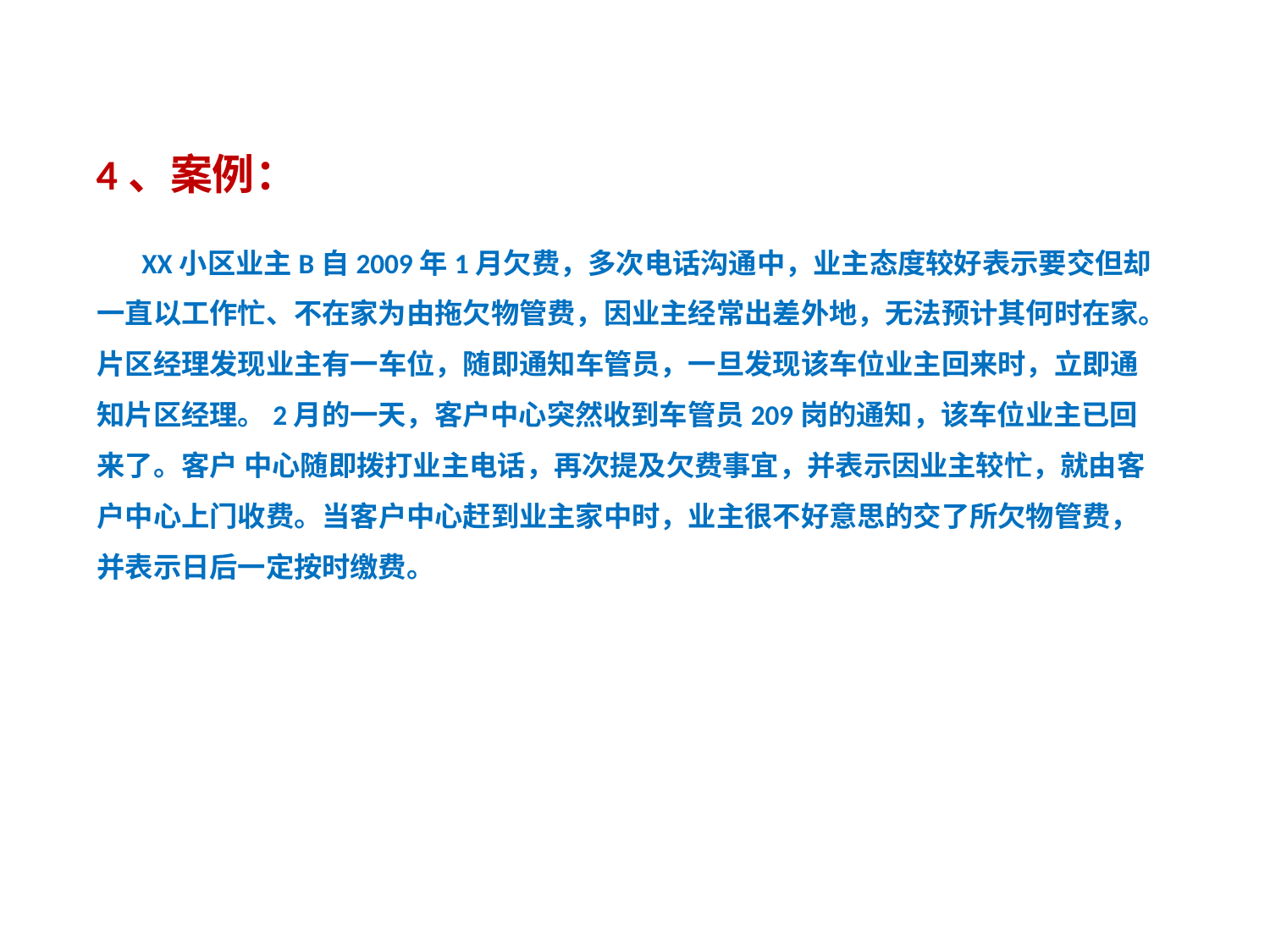

4、案例：
       XX小区业主B自2009年1月欠费，多次电话沟通中，业主态度较好表示要交但却一直以工作忙、不在家为由拖欠物管费，因业主经常出差外地，无法预计其何时在家。片区经理发现业主有一车位，随即通知车管员，一旦发现该车位业主回来时，立即通知片区经理。2月的一天，客户中心突然收到车管员209岗的通知，该车位业主已回来了。客户 中心随即拨打业主电话，再次提及欠费事宜，并表示因业主较忙，就由客户中心上门收费。当客户中心赶到业主家中时，业主很不好意思的交了所欠物管费，并表示日后一定按时缴费。